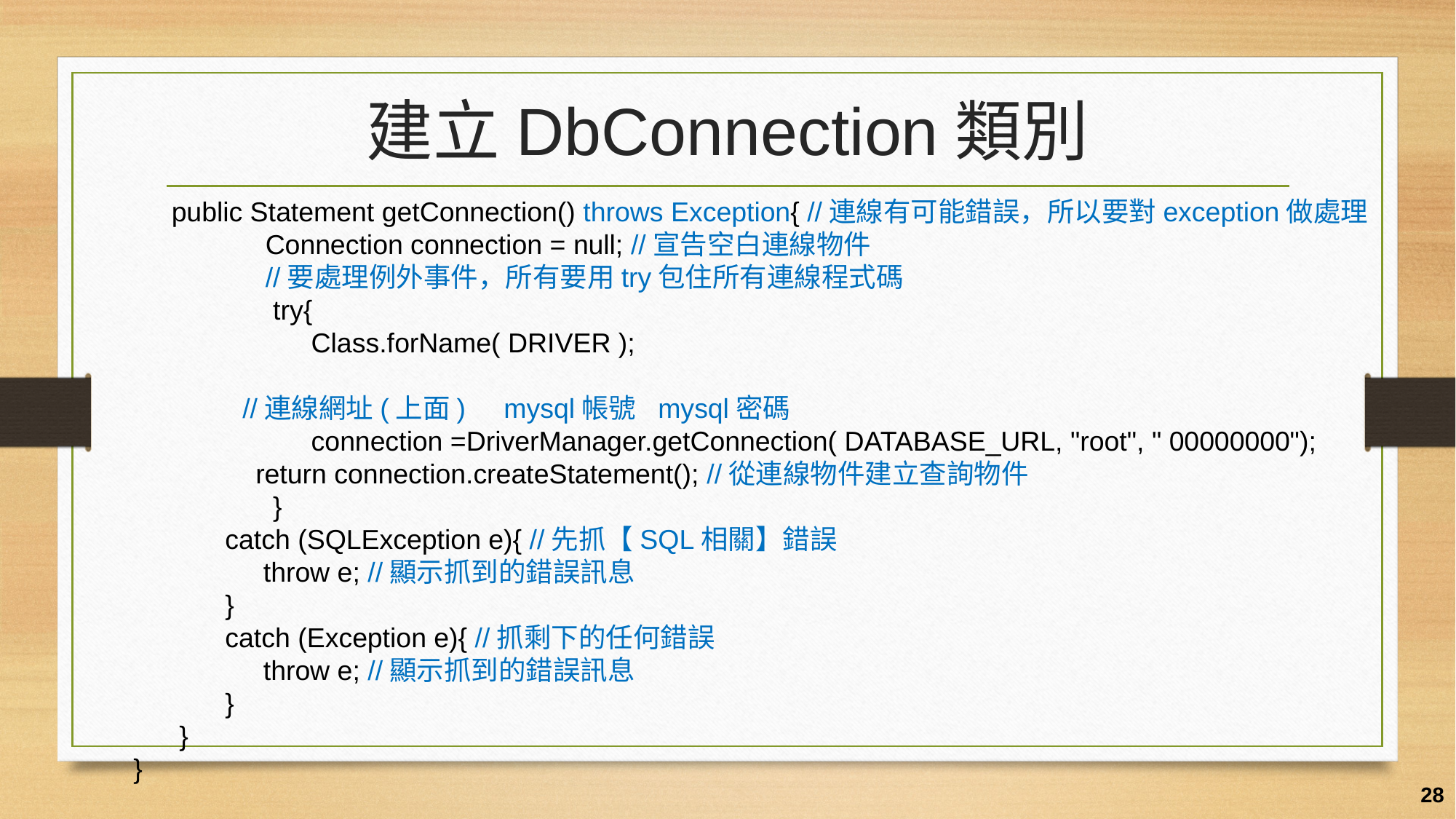

# 建立DbConnection類別
     public Statement getConnection() throws Exception{ //連線有可能錯誤，所以要對exception做處理
	   Connection connection = null; //宣告空白連線物件
	   //要處理例外事件，所有要用try包住所有連線程式碼
	    try{
	         Class.forName( DRIVER );
												//連線網址(上面)     mysql帳號  mysql密碼
	         connection =DriverManager.getConnection( DATABASE_URL, "root", " 00000000");
                return connection.createStatement(); //從連線物件建立查詢物件
	    }
            catch (SQLException e){ //先抓【SQL相關】錯誤
                 throw e; //顯示抓到的錯誤訊息
            }
            catch (Exception e){ //抓剩下的任何錯誤
                 throw e; //顯示抓到的錯誤訊息
            }
      }
}
28